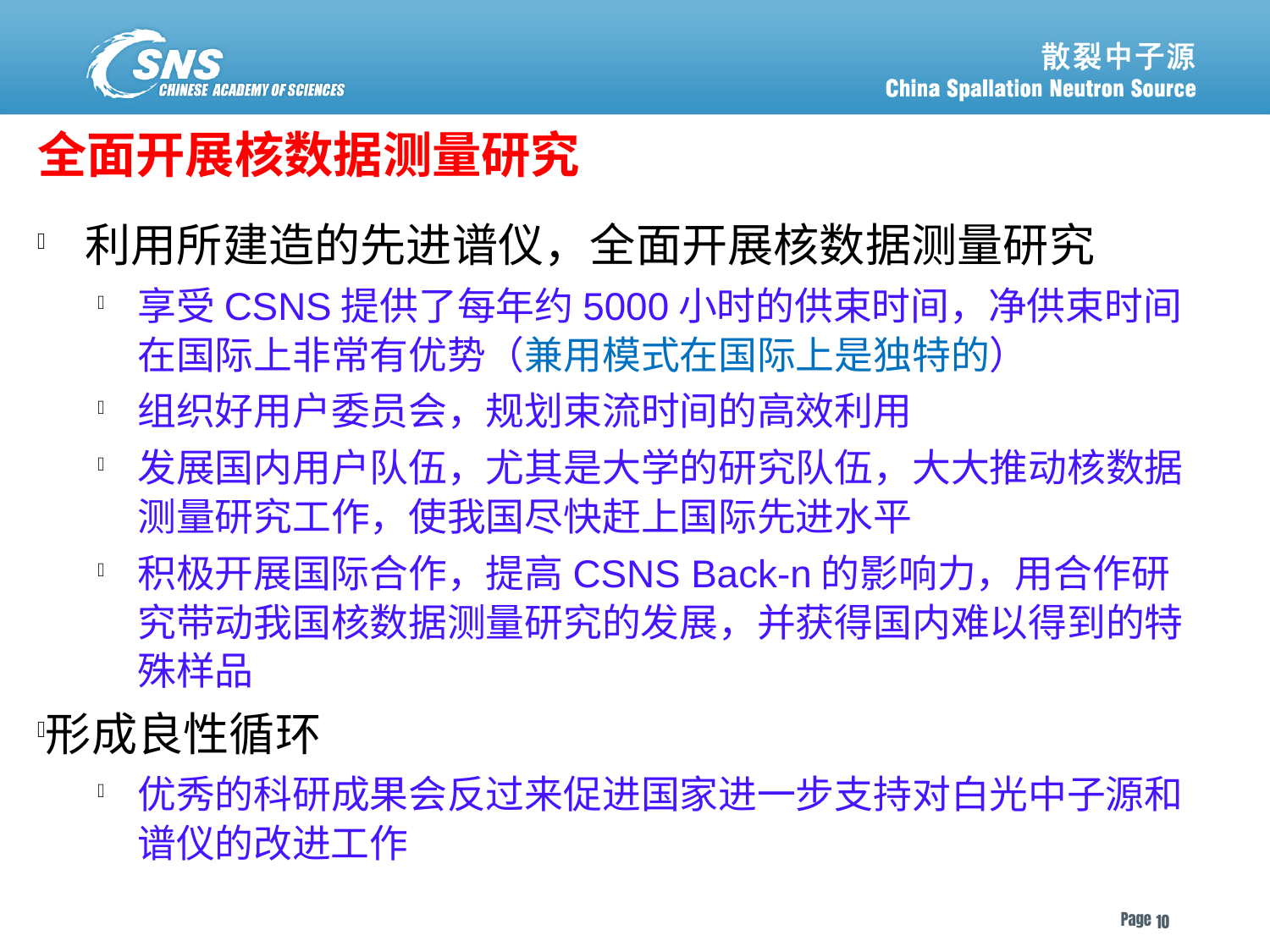

# 全面开展核数据测量研究
利用所建造的先进谱仪，全面开展核数据测量研究
享受CSNS提供了每年约5000小时的供束时间，净供束时间在国际上非常有优势（兼用模式在国际上是独特的）
组织好用户委员会，规划束流时间的高效利用
发展国内用户队伍，尤其是大学的研究队伍，大大推动核数据测量研究工作，使我国尽快赶上国际先进水平
积极开展国际合作，提高CSNS Back-n的影响力，用合作研究带动我国核数据测量研究的发展，并获得国内难以得到的特殊样品
形成良性循环
优秀的科研成果会反过来促进国家进一步支持对白光中子源和谱仪的改进工作
10